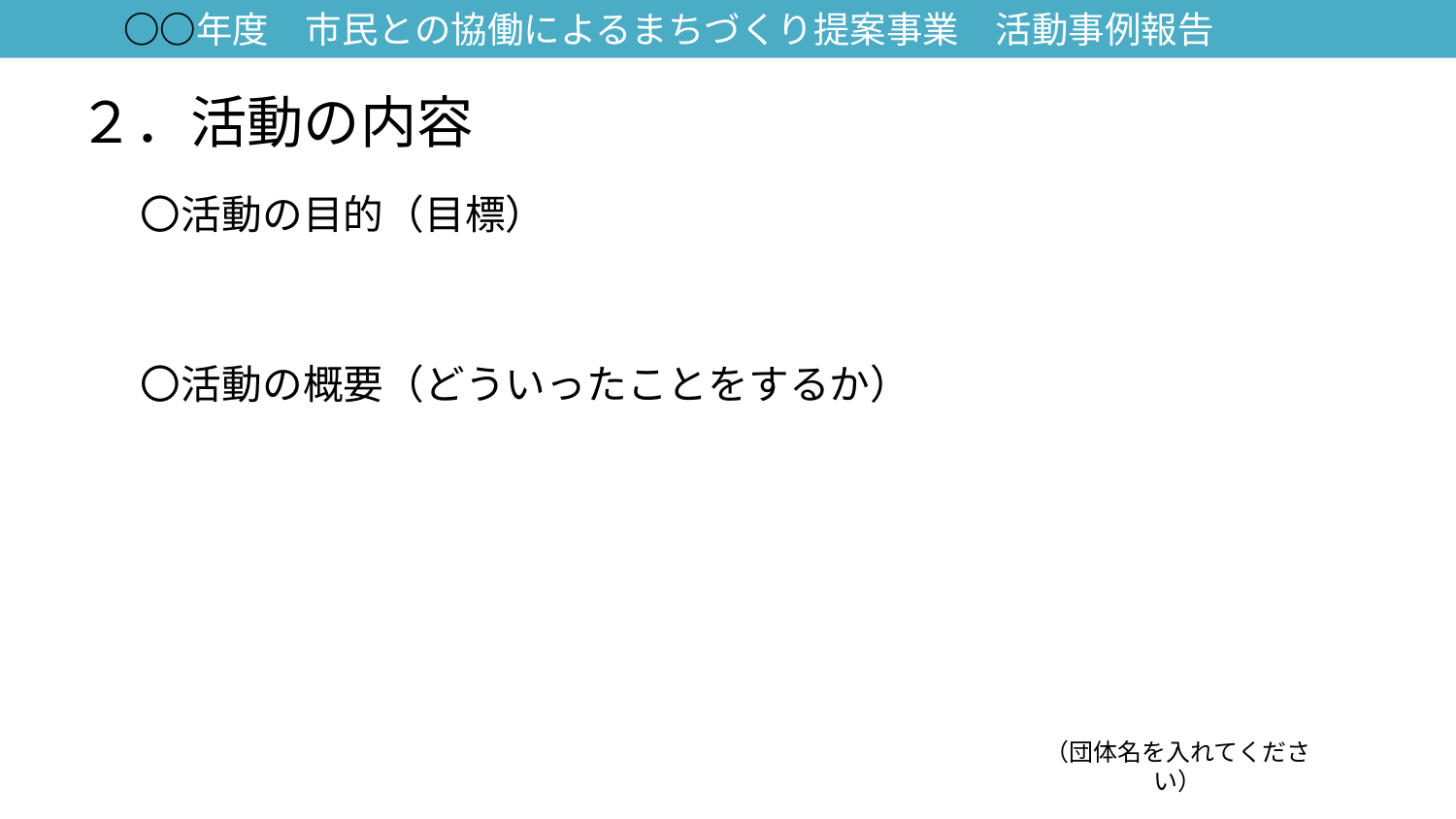

○○年度　市民との協働によるまちづくり提案事業　活動事例報告
# ２．活動の内容
〇活動の目的（目標）

〇活動の概要（どういったことをするか）

（団体名を入れてください）